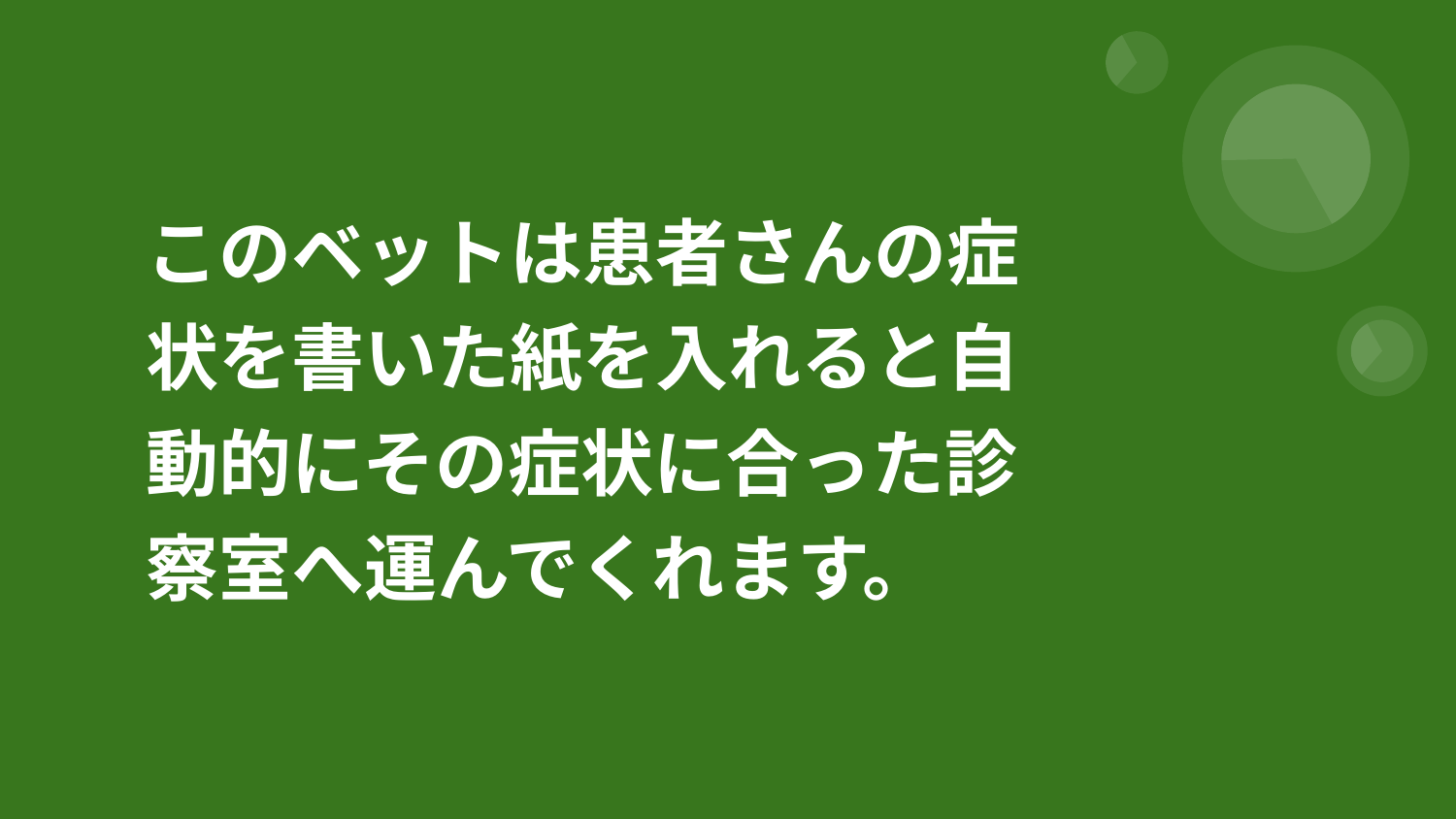

# このベットは患者さんの症状を書いた紙を入れると自動的にその症状に合った診察室へ運んでくれます。